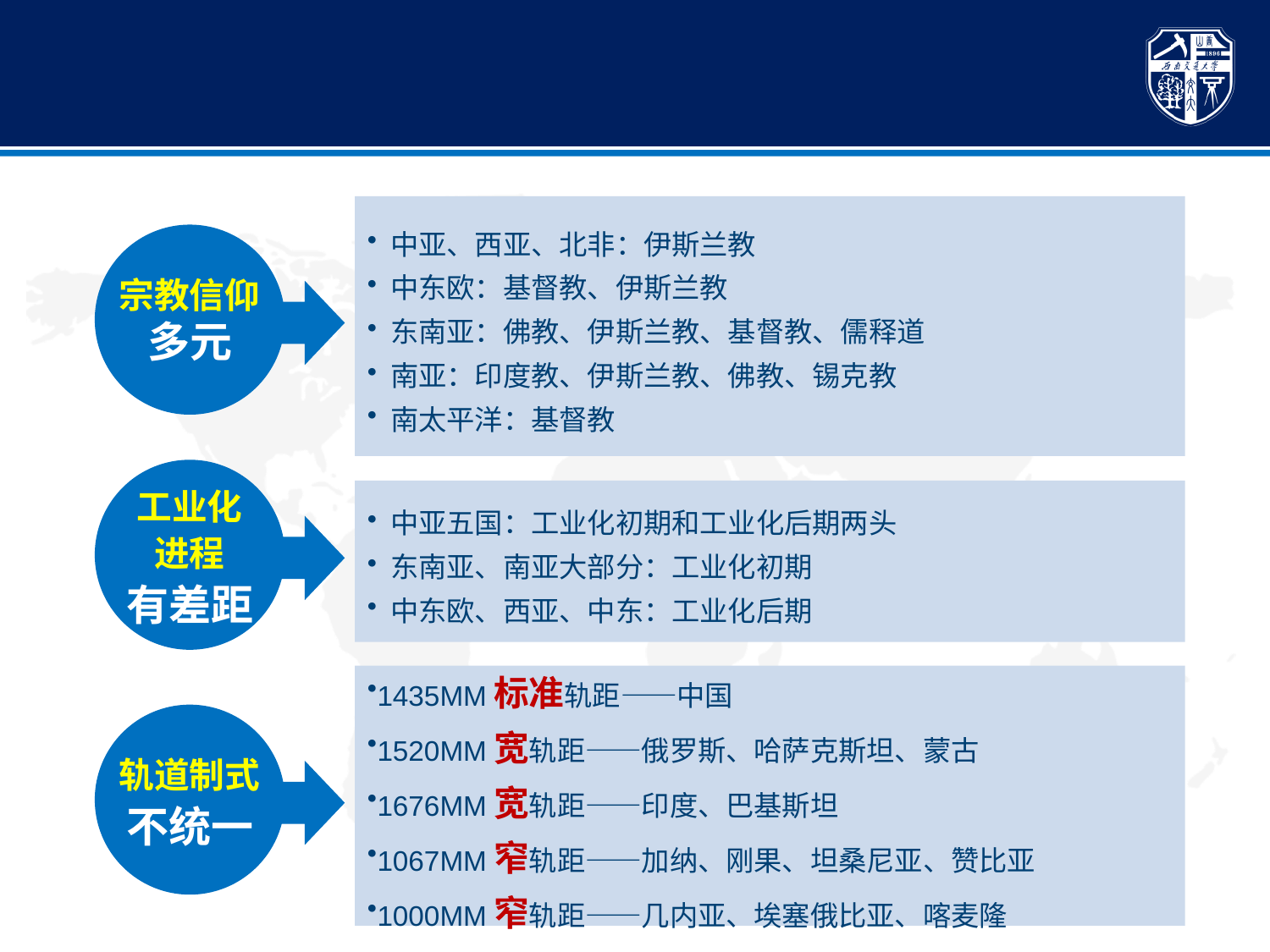

2、目标国国情的多样性和对铁路需求的差异性
 中亚、西亚、北非：伊斯兰教
 中东欧：基督教、伊斯兰教
 东南亚：佛教、伊斯兰教、基督教、儒释道
 南亚：印度教、伊斯兰教、佛教、锡克教
 南太平洋：基督教
宗教信仰
多元

工业化
进程
有差距
 中亚五国：工业化初期和工业化后期两头
 东南亚、南亚大部分：工业化初期
 中东欧、西亚、中东：工业化后期

1435MM标准轨距——中国
1520MM宽轨距——俄罗斯、哈萨克斯坦、蒙古
1676MM宽轨距——印度、巴基斯坦
1067MM窄轨距——加纳、刚果、坦桑尼亚、赞比亚
1000MM窄轨距——几内亚、埃塞俄比亚、喀麦隆
轨道制式
不统一